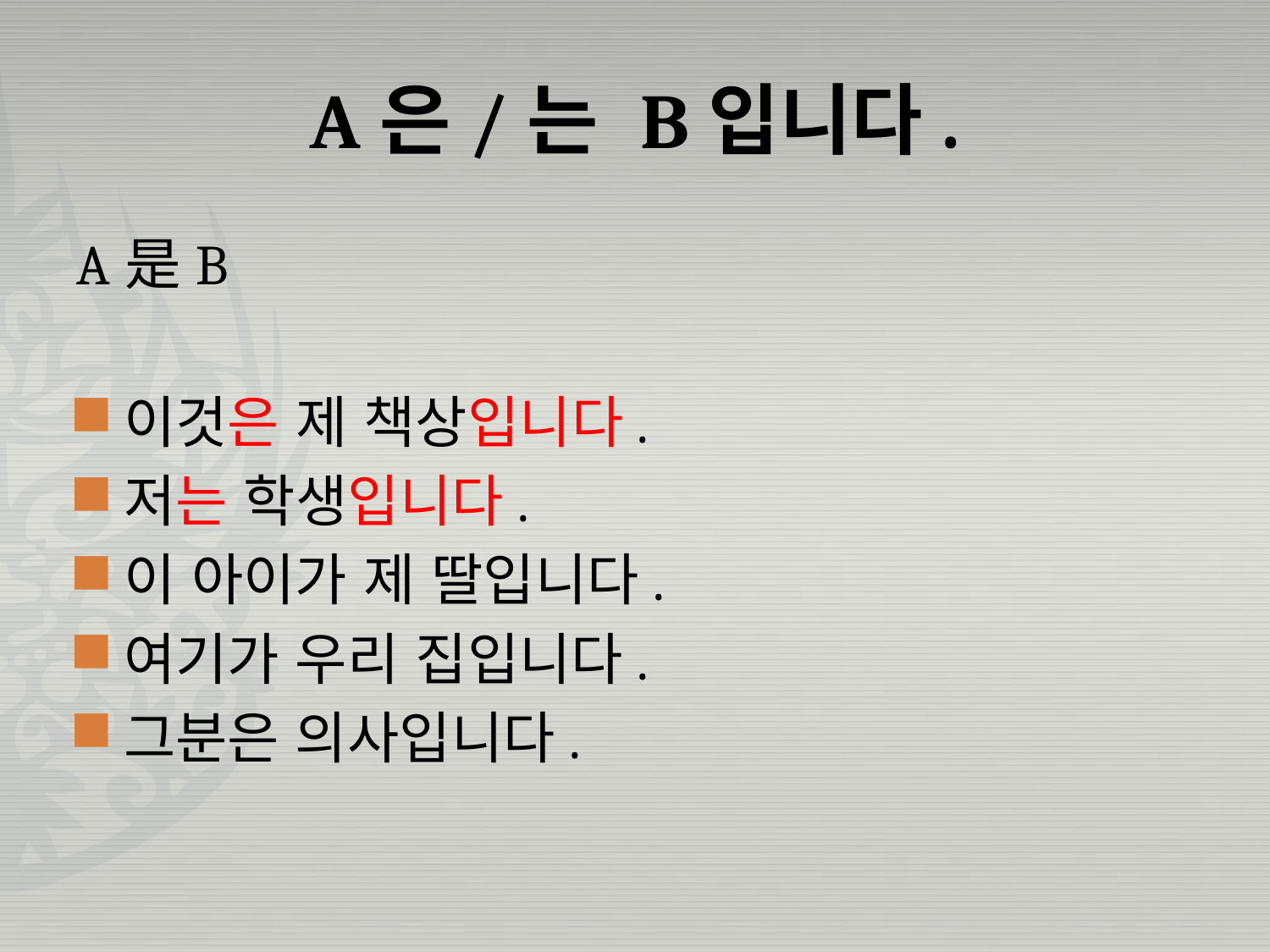

# A은/는 B입니다.
A是B

이것은 제 책상입니다.
저는 학생입니다.
이 아이가 제 딸입니다.
여기가 우리 집입니다.
그분은 의사입니다.